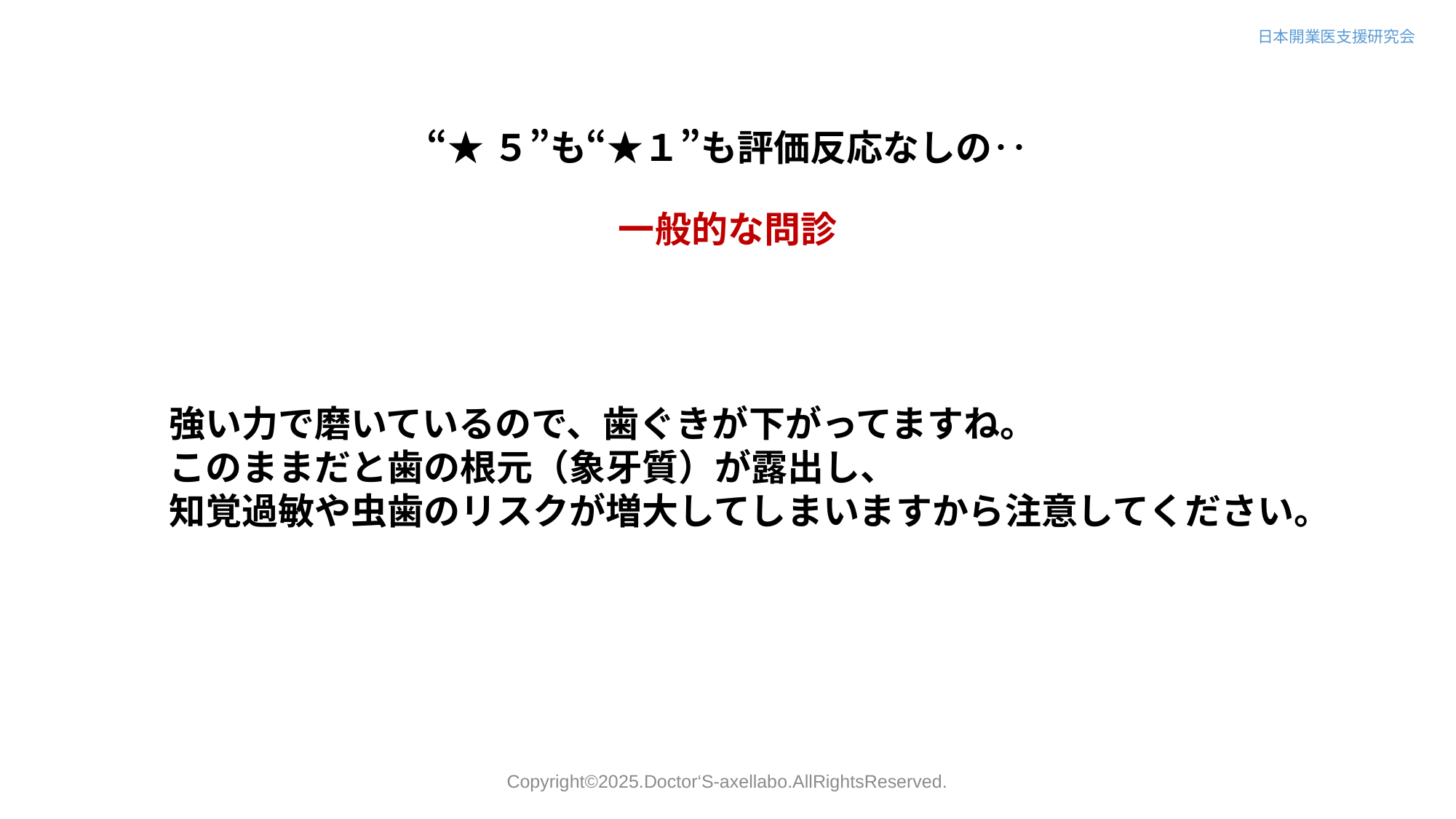

日本開業医支援研究会
“★５”も“★１”も評価反応なしの‥
一般的な問診
強い力で磨いているので、歯ぐきが下がってますね。
このままだと歯の根元（象牙質）が露出し、
知覚過敏や虫歯のリスクが増大してしまいますから注意してください。
Copyright©2025.Doctor‘S-axellabo.AllRightsReserved.